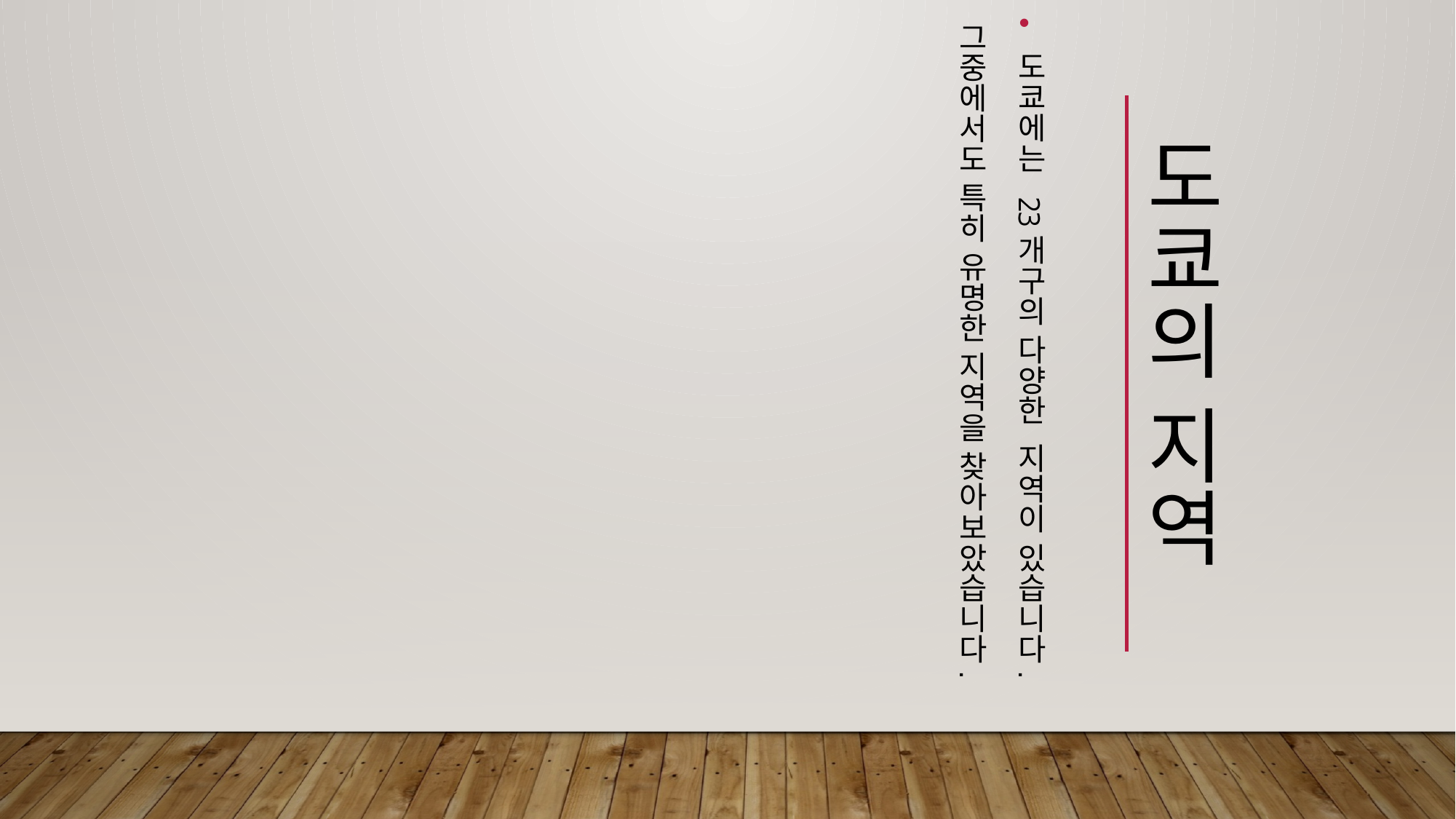

도쿄에는  23개구의 다양한  지역이 있습니다.
그중에서도 특히 유명한 지역을 찾아보았습니다.
# 도쿄의 지역